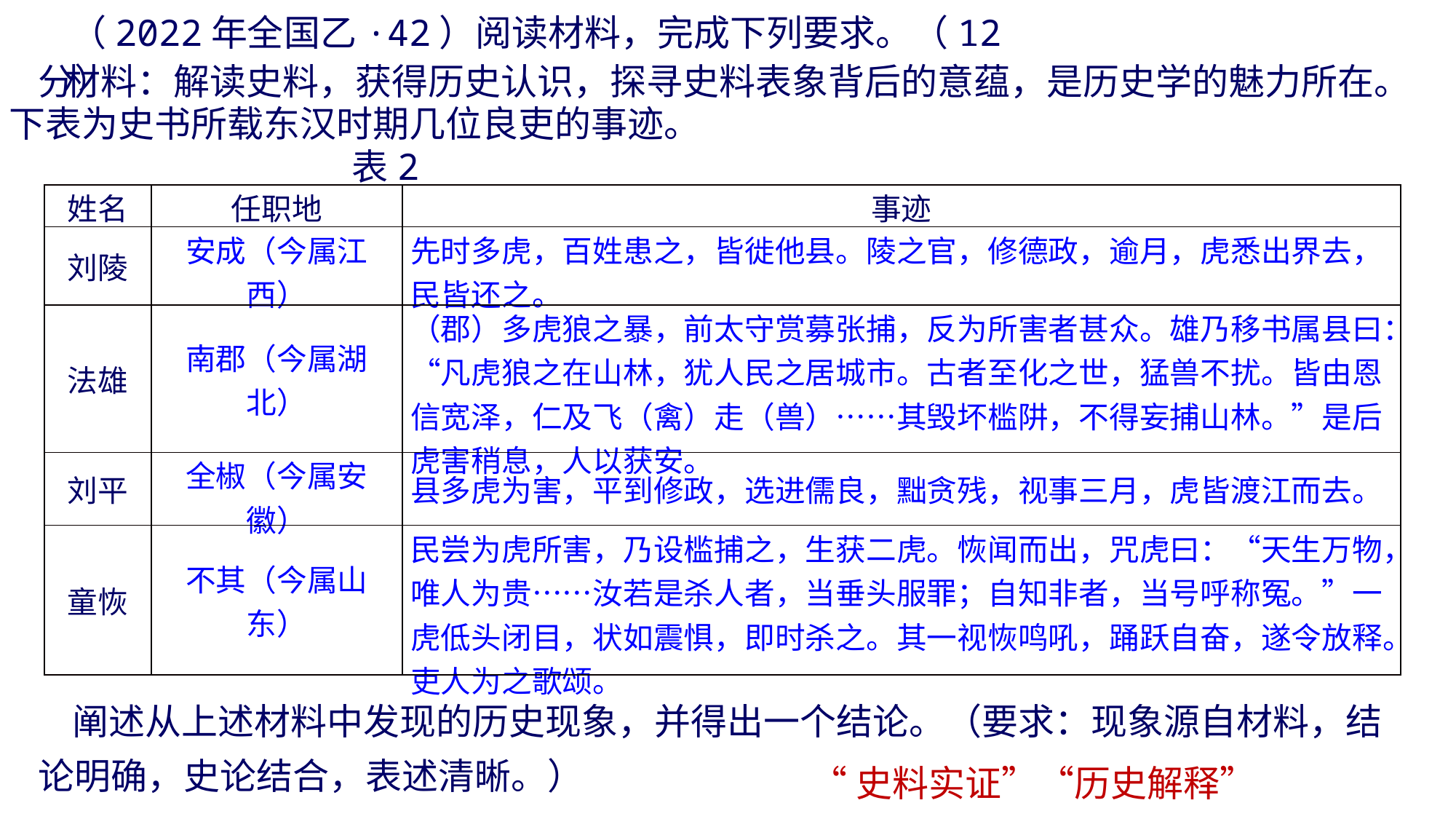

（2022年全国乙·42）阅读材料，完成下列要求。（12分）
  材料：解读史料，获得历史认识，探寻史料表象背后的意蕴，是历史学的魅力所在。下表为史书所载东汉时期几位良吏的事迹。
                                     表2
| 姓名 | 任职地 | 事迹 |
| --- | --- | --- |
| 刘陵 | 安成（今属江西） | 先时多虎，百姓患之，皆徙他县。陵之官，修德政，逾月，虎悉出界去，民皆还之。 |
| 法雄 | 南郡（今属湖北） | （郡）多虎狼之暴，前太守赏募张捕，反为所害者甚众。雄乃移书属县曰：“凡虎狼之在山林，犹人民之居城市。古者至化之世，猛兽不扰。皆由恩信宽泽，仁及飞（禽）走（兽）……其毁坏槛阱，不得妄捕山林。”是后虎害稍息，人以获安。 |
| 刘平 | 全椒（今属安徽） | 县多虎为害，平到修政，选进儒良，黜贪残，视事三月，虎皆渡江而去。 |
| 童恢 | 不其（今属山东） | 民尝为虎所害，乃设槛捕之，生获二虎。恢闻而出，咒虎曰：“天生万物，唯人为贵……汝若是杀人者，当垂头服罪；自知非者，当号呼称冤。”一虎低头闭目，状如震惧，即时杀之。其一视恢鸣吼，踊跃自奋，遂令放释。吏人为之歌颂。 |
    阐述从上述材料中发现的历史现象，并得出一个结论。（要求：现象源自材料，结论明确，史论结合，表述清晰。）
“史料实证”“历史解释”